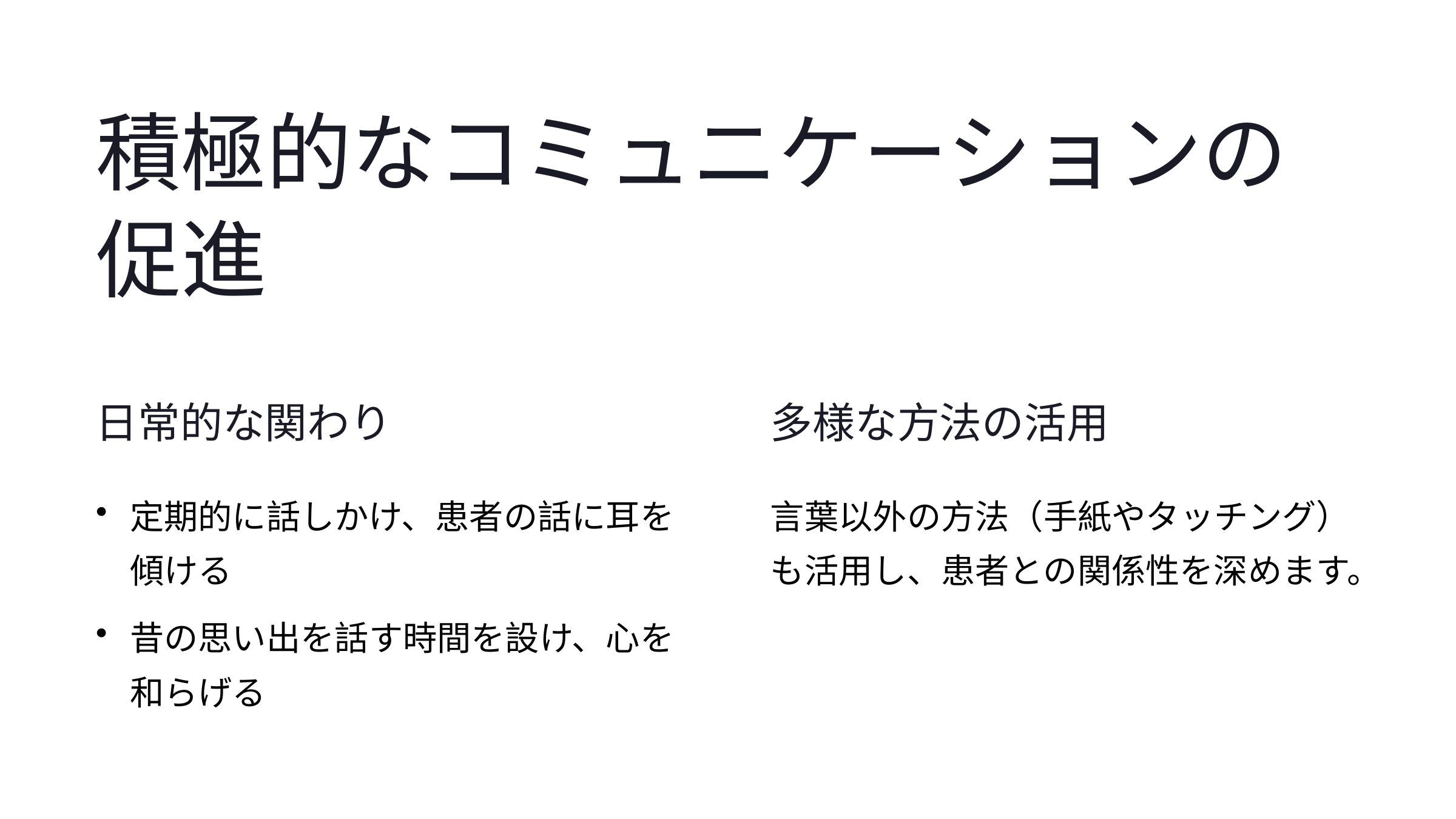

積極的なコミュニケーションの促進
日常的な関わり
多様な方法の活用
定期的に話しかけ、患者の話に耳を傾ける
言葉以外の方法（手紙やタッチング）も活用し、患者との関係性を深めます。
昔の思い出を話す時間を設け、心を和らげる